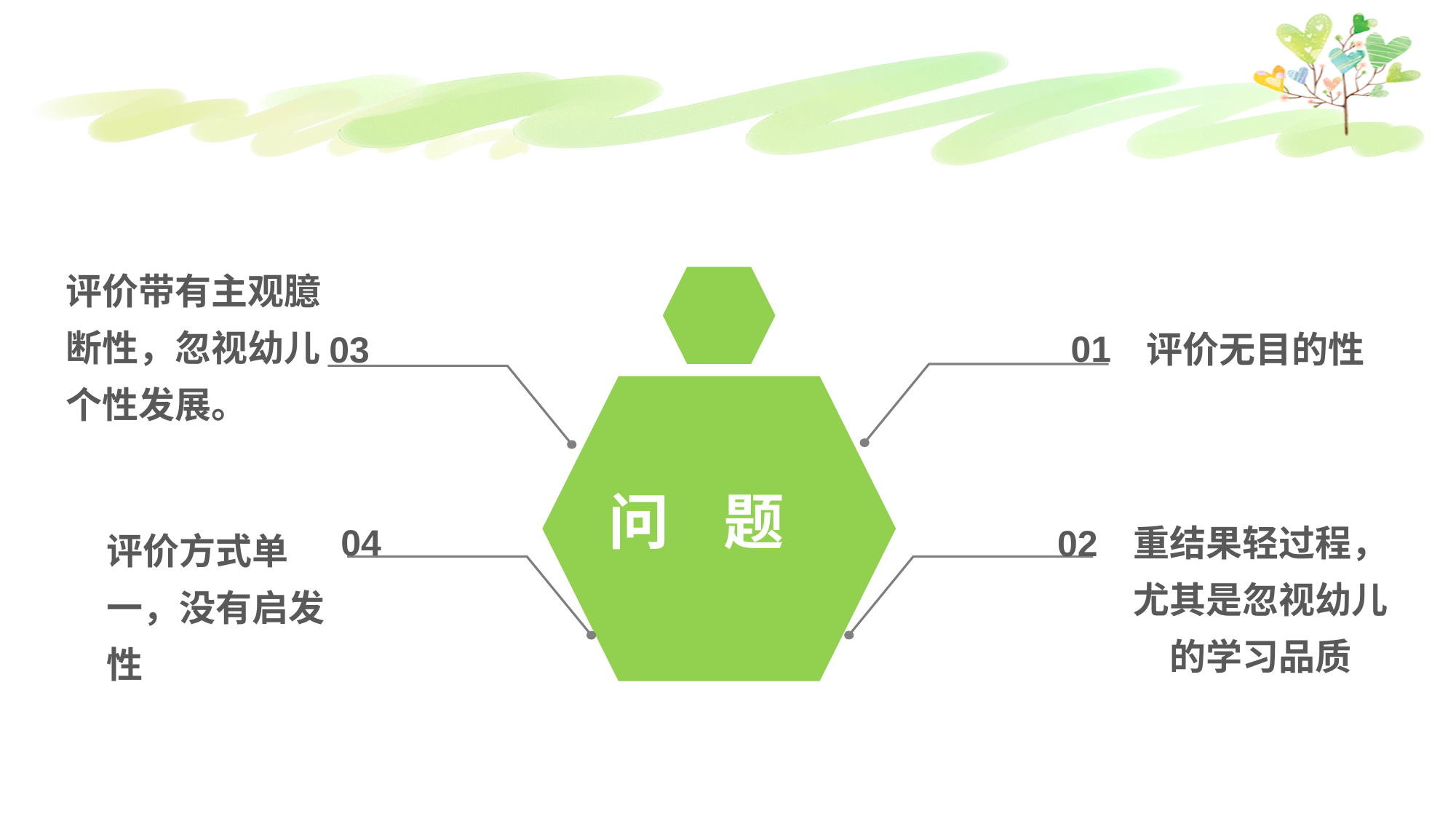

评价带有主观臆断性，忽视幼儿个性发展。

01
03
评价无目的性

问    题
04
02
重结果轻过程，尤其是忽视幼儿的学习品质
评价方式单一，没有启发性